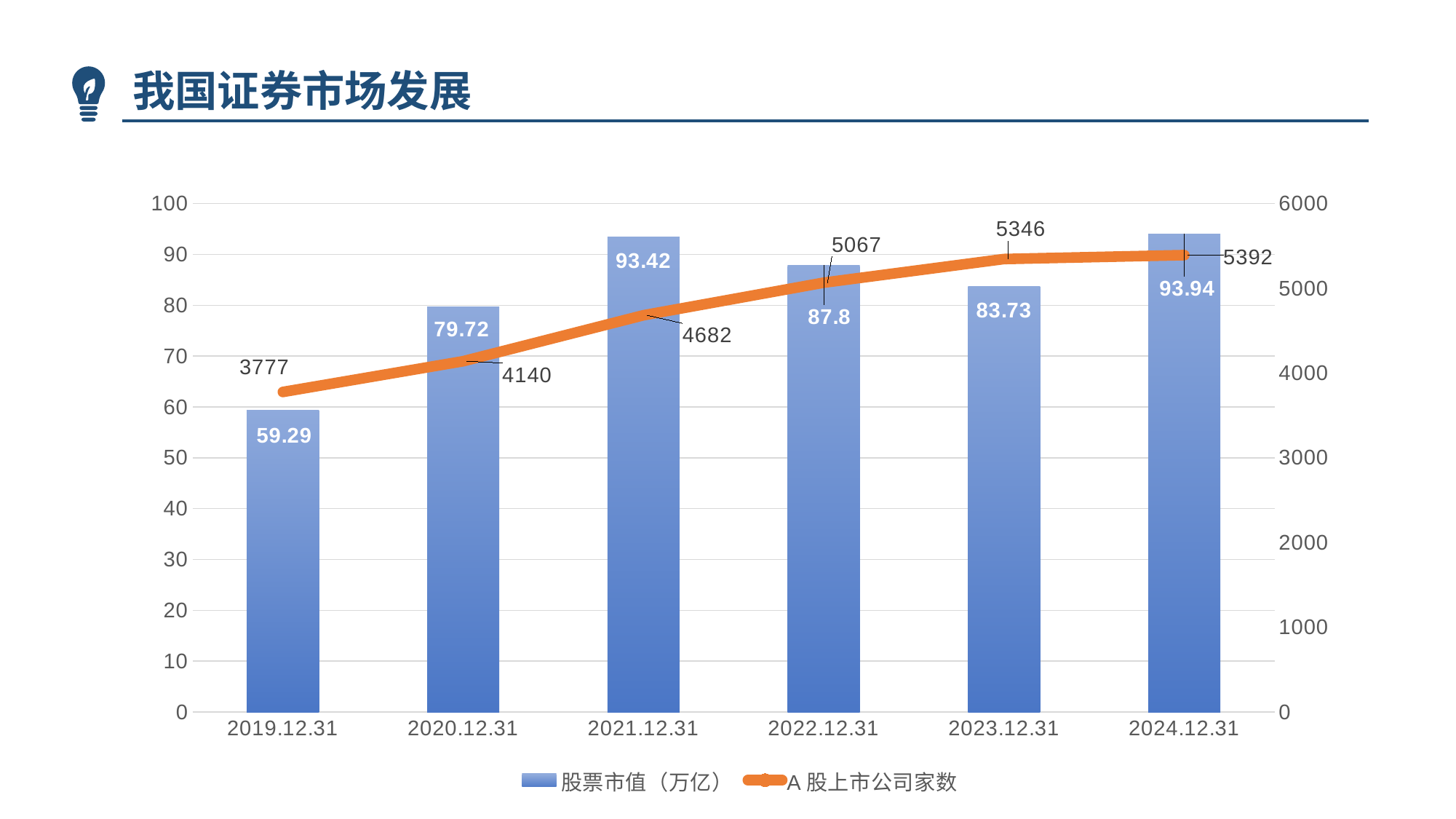

我国证券市场发展

### Chart

| Category | 股票市值（万亿） | A股上市公司家数 |
|---|---|---|
| 2019.12.31 | 59.29 | 3777.0 |
| 2020.12.31 | 79.72 | 4140.0 |
| 2021.12.31 | 93.42 | 4682.0 |
| 2022.12.31 | 87.8 | 5067.0 |
| 2023.12.31 | 83.73 | 5346.0 |
| 2024.12.31 | 93.94 | 5392.0 |